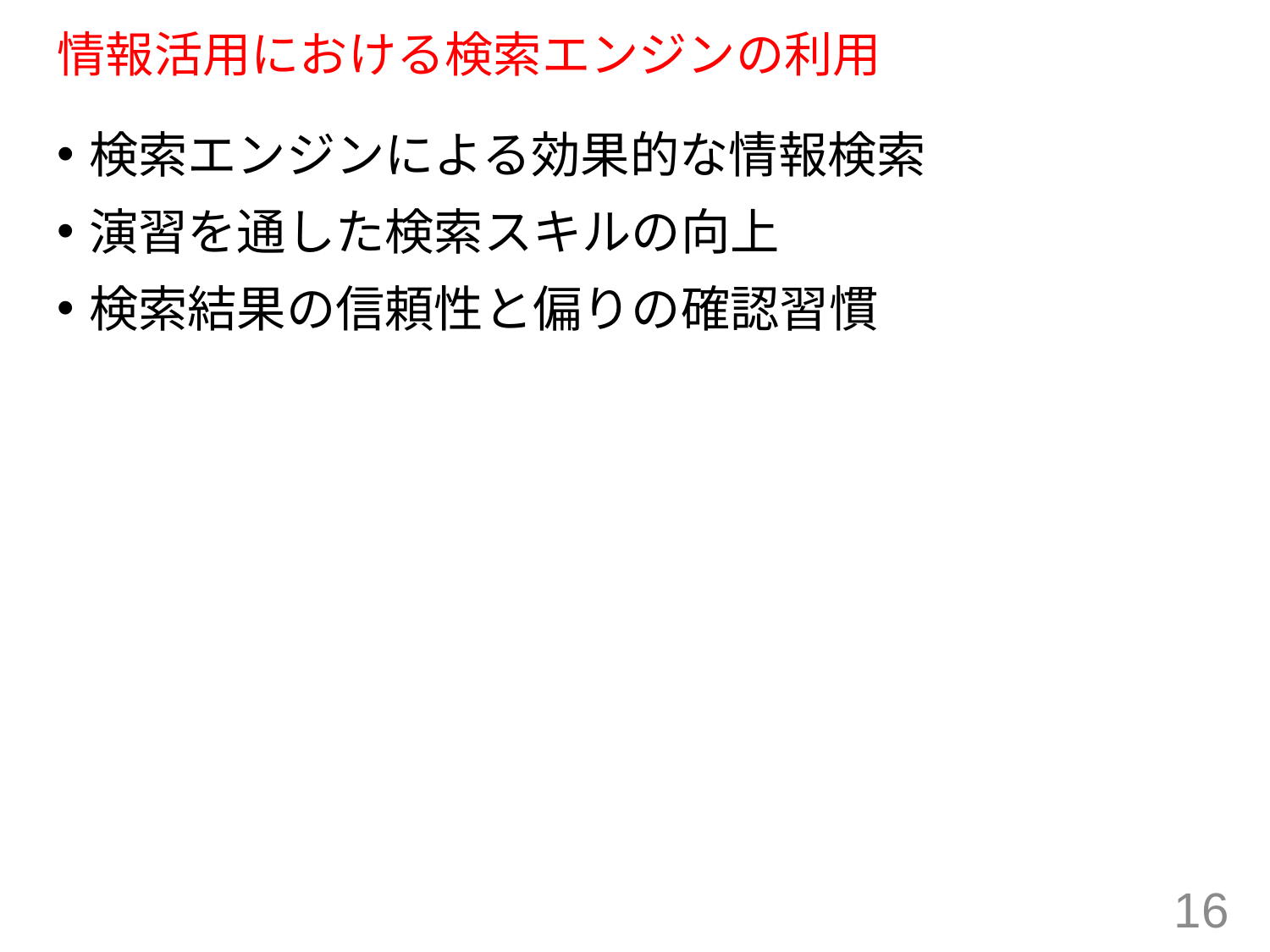

# 情報活用における検索エンジンの利用
検索エンジンによる効果的な情報検索
演習を通した検索スキルの向上
検索結果の信頼性と偏りの確認習慣
16